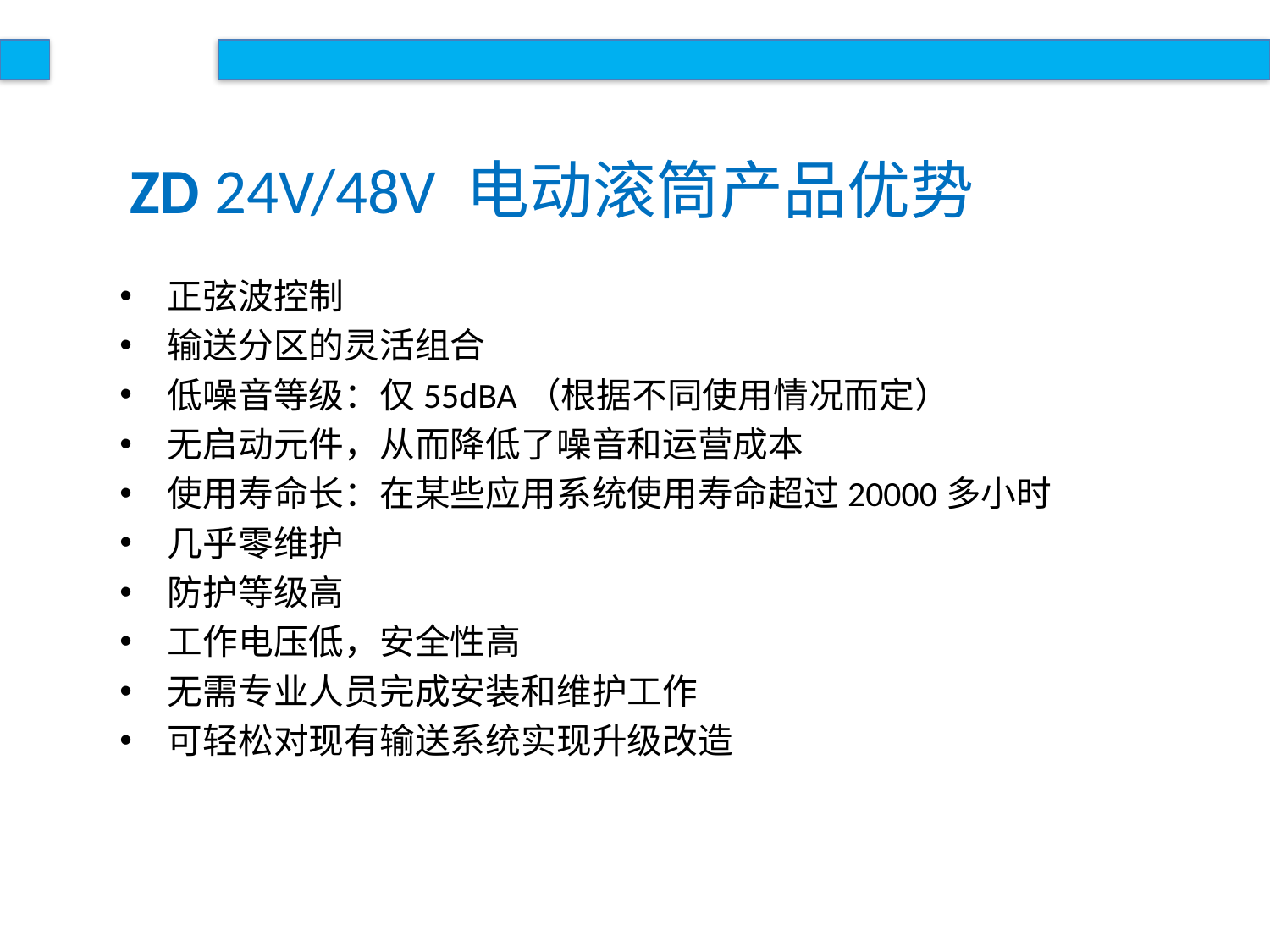

# ZD 24V/48V 电动滚筒产品优势
正弦波控制
输送分区的灵活组合
低噪音等级：仅55dBA（根据不同使用情况而定）
无启动元件，从而降低了噪音和运营成本
使用寿命长：在某些应用系统使用寿命超过20000多小时
几乎零维护
防护等级高
工作电压低，安全性高
无需专业人员完成安装和维护工作
可轻松对现有输送系统实现升级改造